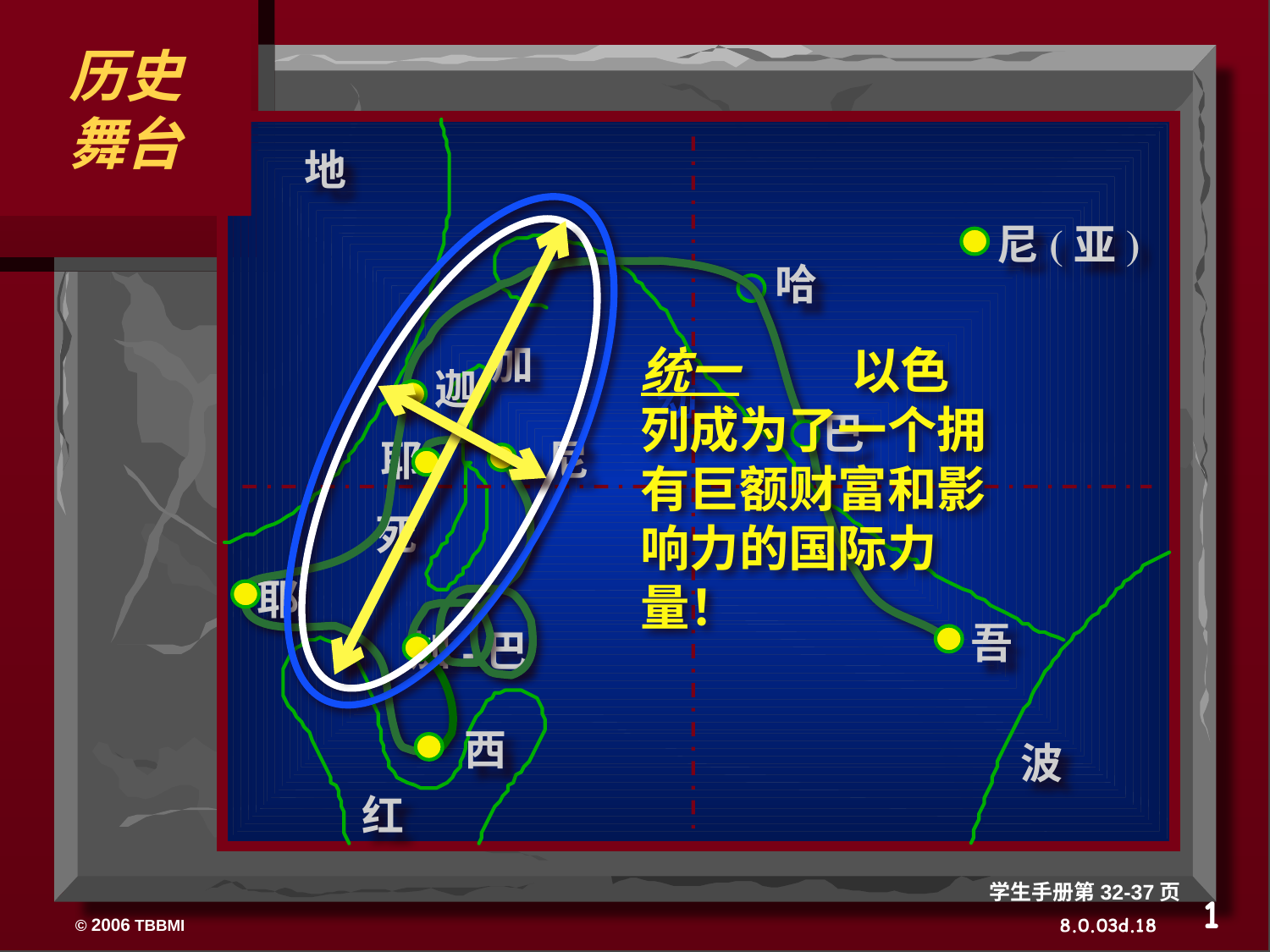

历史
舞台

地

尼(亚)

哈

加
统一          以色列成为了一个拥有巨额财富和影响力的国际力量！
迦

幼

巴

耶
尼

死

耶

吾
加-巴

西
波

红
学生手册第32-37页
1

18